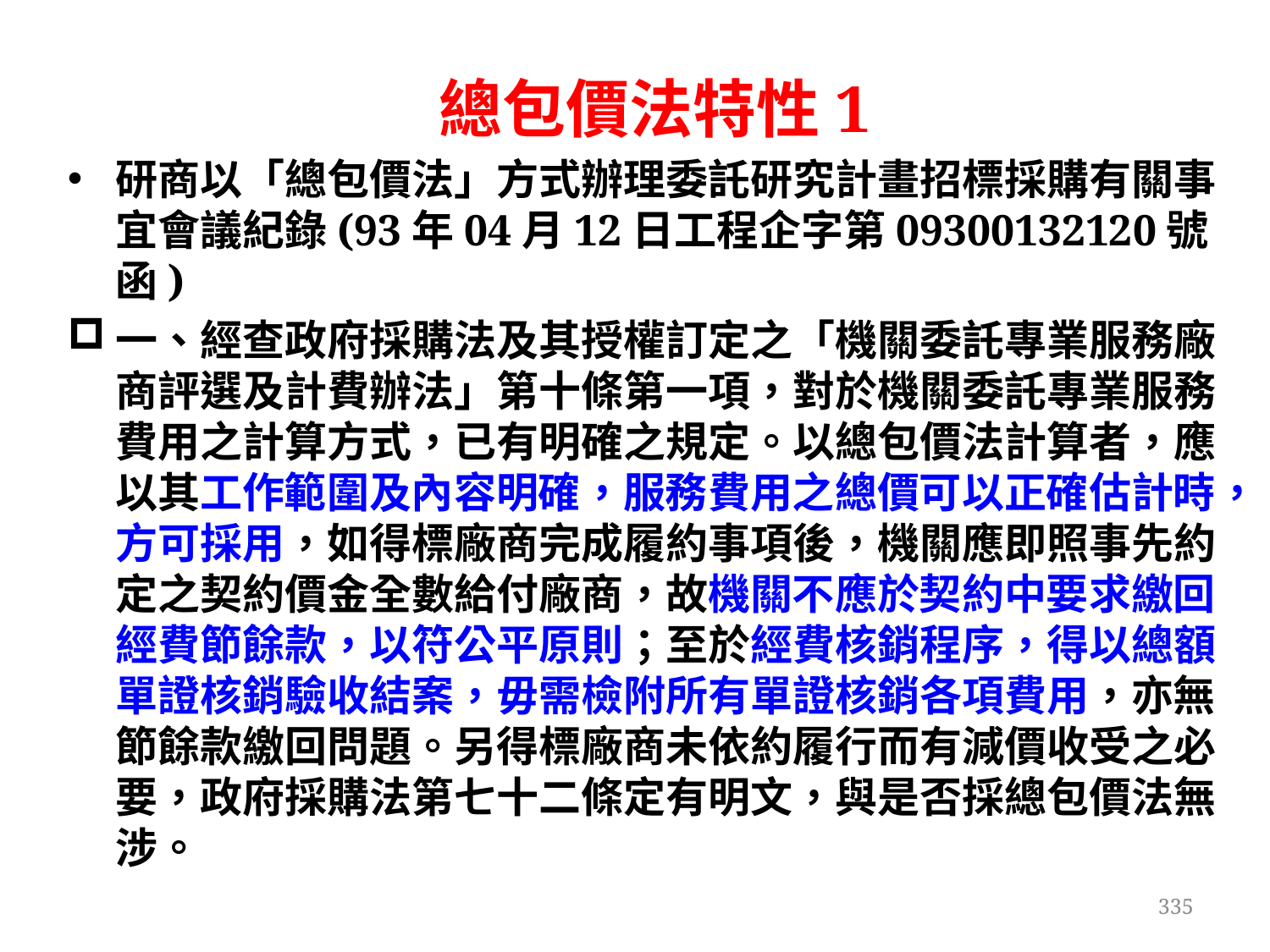

# 總包價法特性1
研商以「總包價法」方式辦理委託研究計畫招標採購有關事宜會議紀錄(93年04月12日工程企字第09300132120號函)
一、經查政府採購法及其授權訂定之「機關委託專業服務廠商評選及計費辦法」第十條第一項，對於機關委託專業服務費用之計算方式，已有明確之規定。以總包價法計算者，應以其工作範圍及內容明確，服務費用之總價可以正確估計時，方可採用，如得標廠商完成履約事項後，機關應即照事先約定之契約價金全數給付廠商，故機關不應於契約中要求繳回經費節餘款，以符公平原則；至於經費核銷程序，得以總額單證核銷驗收結案，毋需檢附所有單證核銷各項費用，亦無節餘款繳回問題。另得標廠商未依約履行而有減價收受之必要，政府採購法第七十二條定有明文，與是否採總包價法無涉。
335